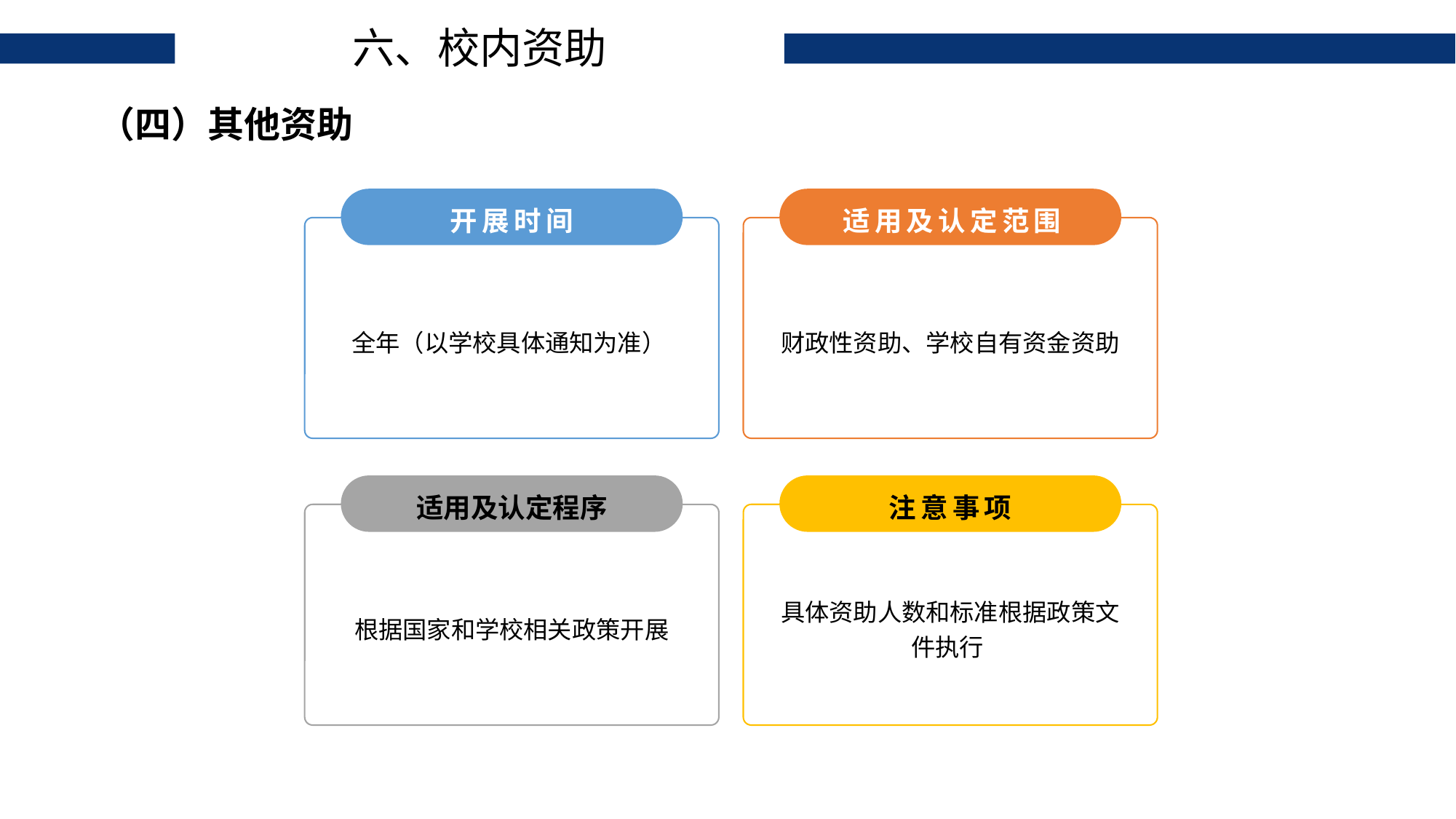

六、校内资助
（四）其他资助

适用及认定范围
开展时间

全年（以学校具体通知为准）
财政性资助、学校自有资金资助

适用及认定程序
注意事项

根据国家和学校相关政策开展
具体资助人数和标准根据政策文件执行